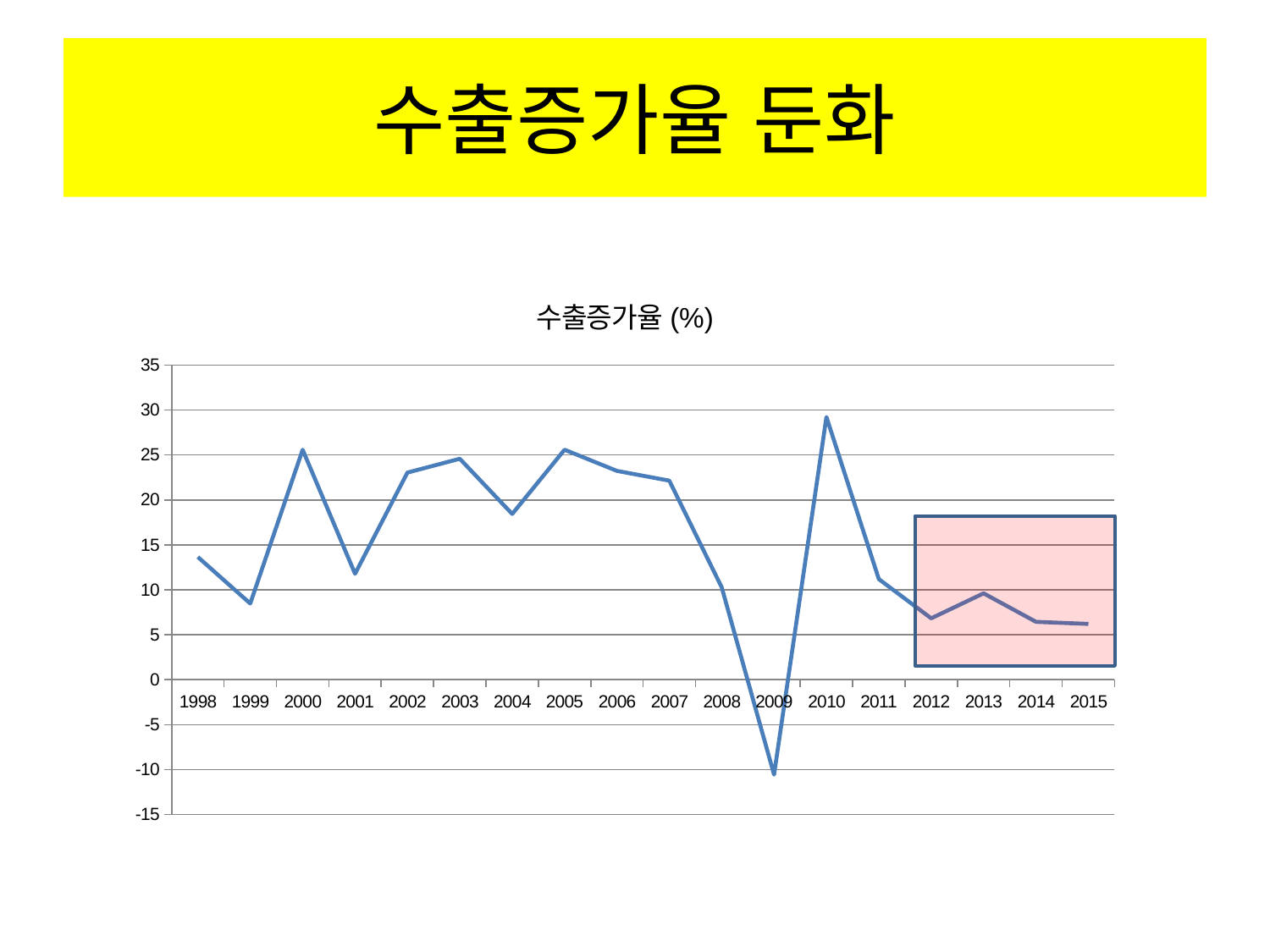

# 수출증가율 둔화

### Chart:

| Category | 수출증가율(%) |
|---|---|
| 1998 | 13.65 |
| 1999 | 8.471 |
| 2000 | 25.581999999999987 |
| 2001 | 11.779 |
| 2002 | 23.04599999999999 |
| 2003 | 24.584999999999987 |
| 2004 | 18.439 |
| 2005 | 25.592 |
| 2006 | 23.233 |
| 2007 | 22.150000000000023 |
| 2008 | 10.277000000000001 |
| 2009 | -10.567 |
| 2010 | 29.224 |
| 2011 | 11.186 |
| 2012 | 6.8269999999999955 |
| 2013 | 9.607000000000001 |
| 2014 | 6.437 |
| 2015 | 6.2 |